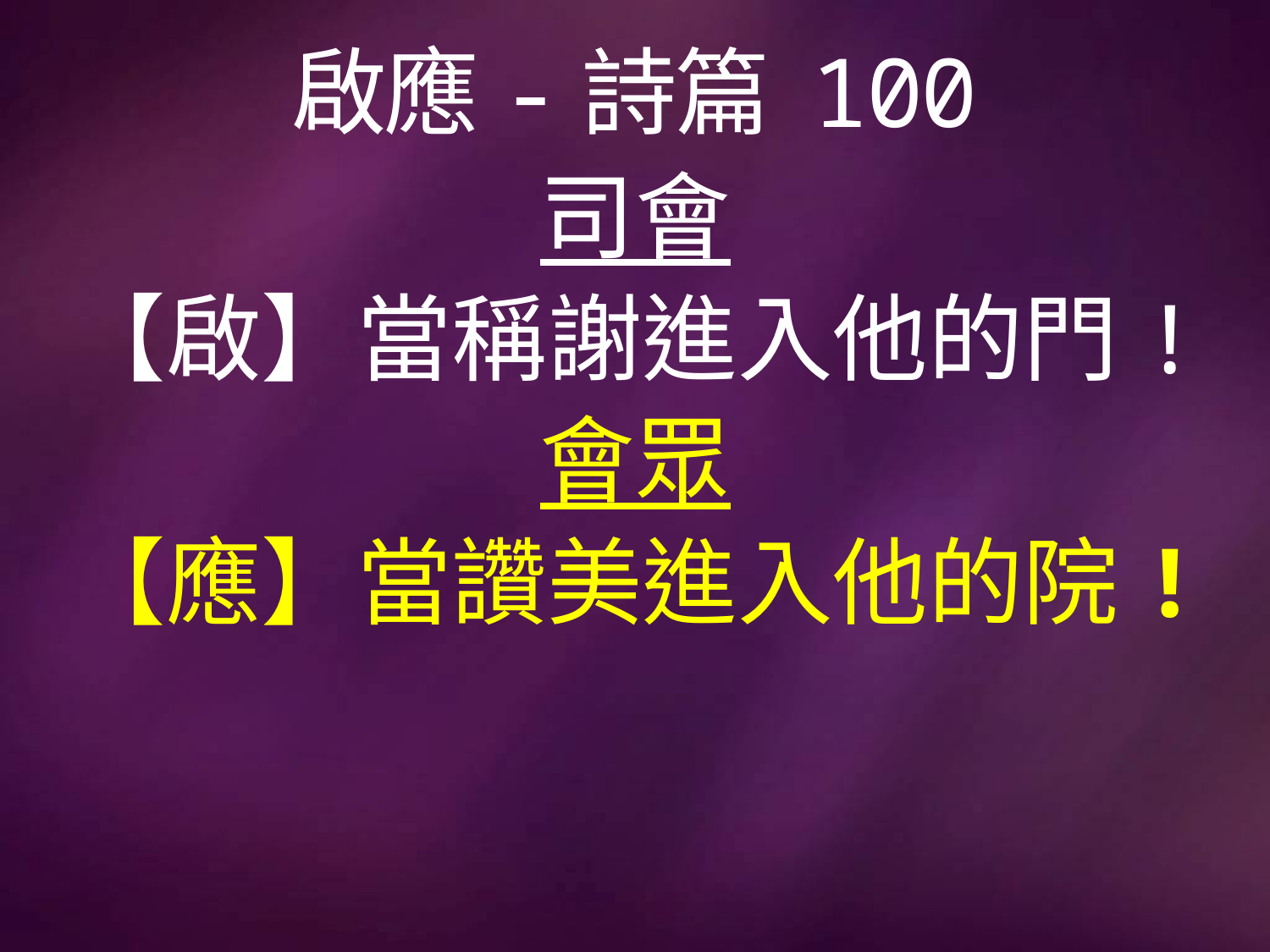

# 啟應-詩篇 100
司會
【啟】當稱謝進入他的門!
會眾
【應】當讚美進入他的院!